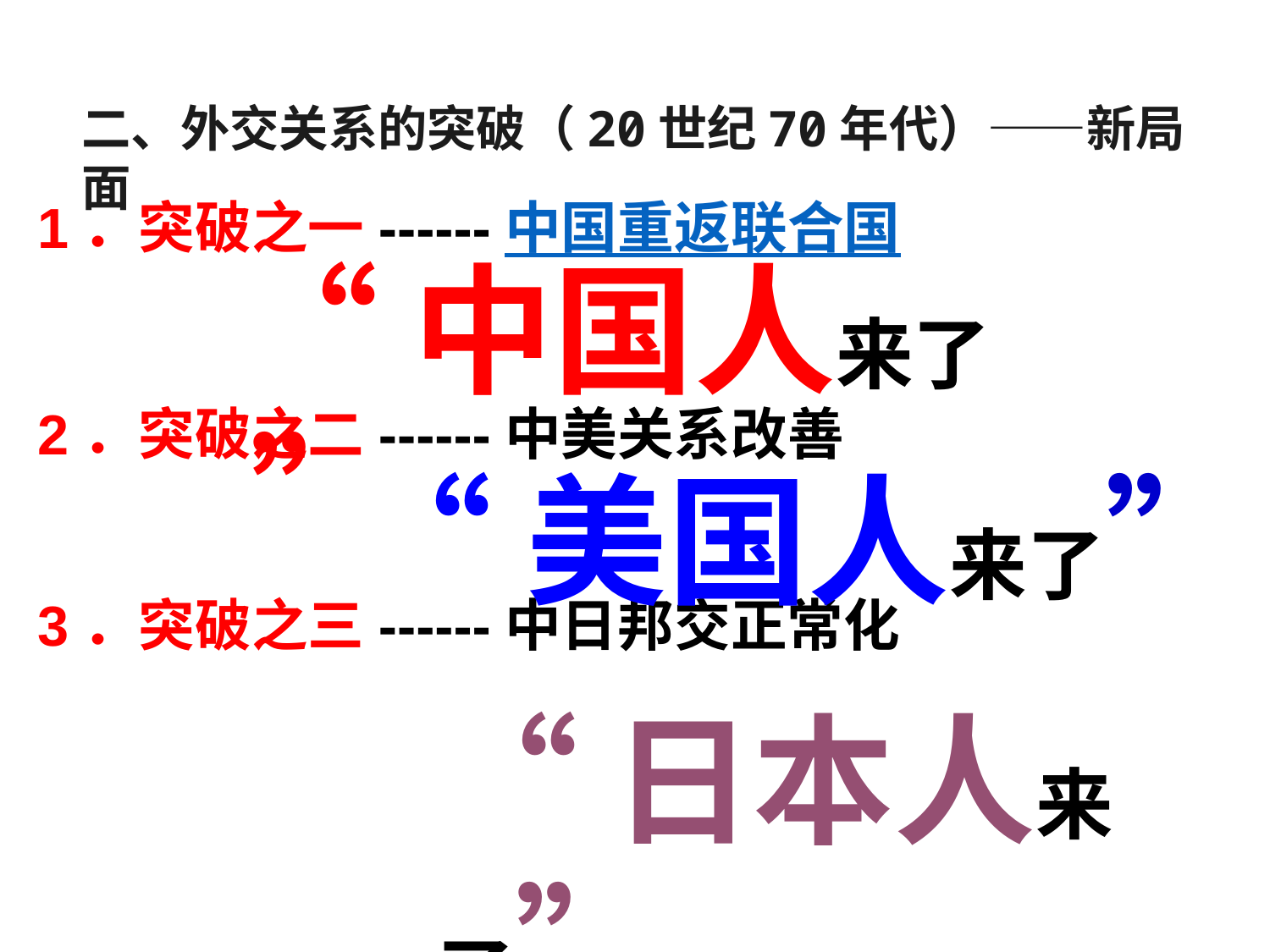

二、外交关系的突破（20世纪70年代）——新局面
1．突破之一------中国重返联合国

2．突破之二------中美关系改善

3．突破之三------中日邦交正常化
“中国人来了 ”
“美国人来了”
“日本人来了”